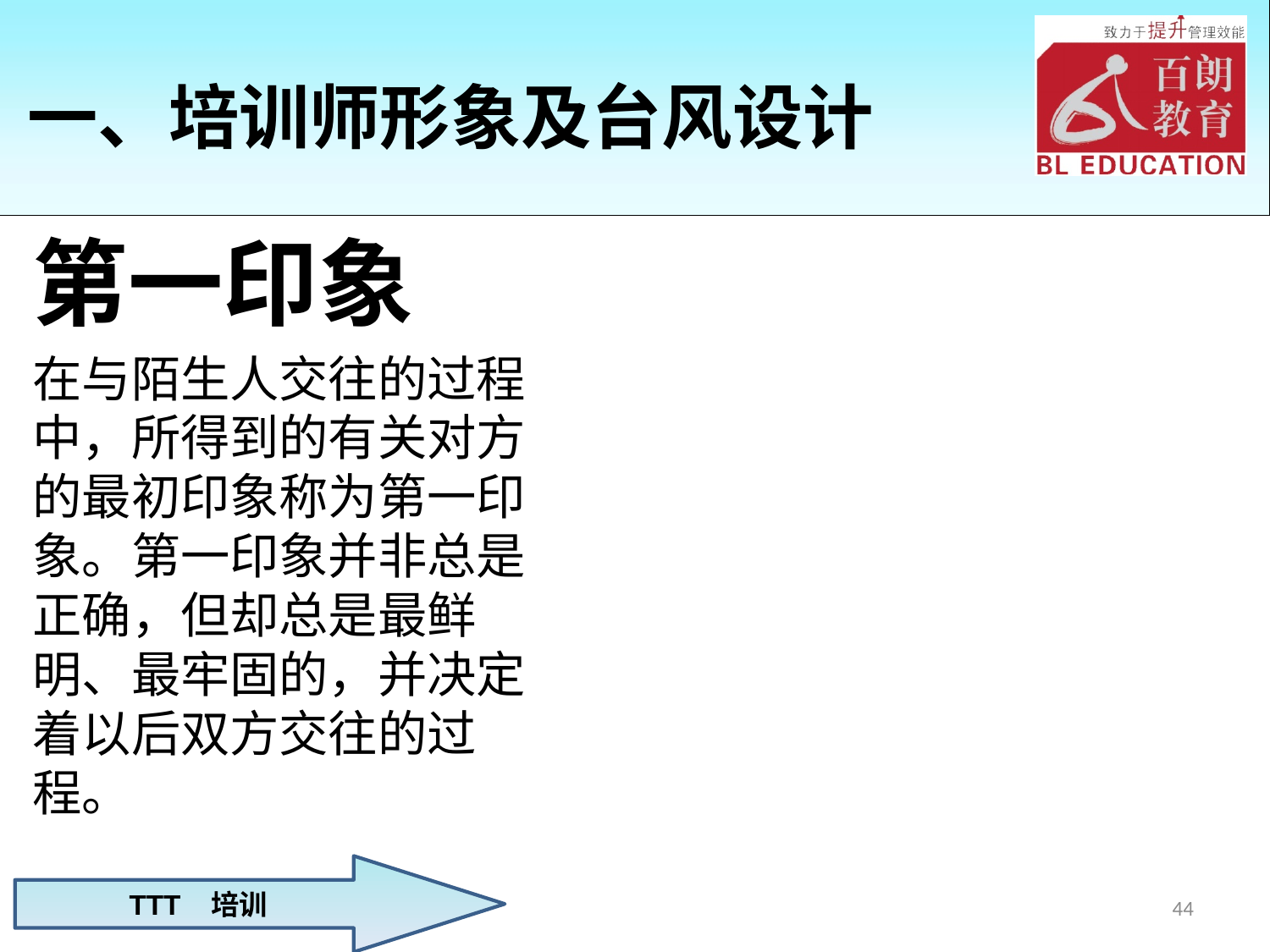

# 一、培训师形象及台风设计
第一印象
在与陌生人交往的过程中，所得到的有关对方的最初印象称为第一印象。第一印象并非总是正确，但却总是最鲜明、最牢固的，并决定着以后双方交往的过程。
44